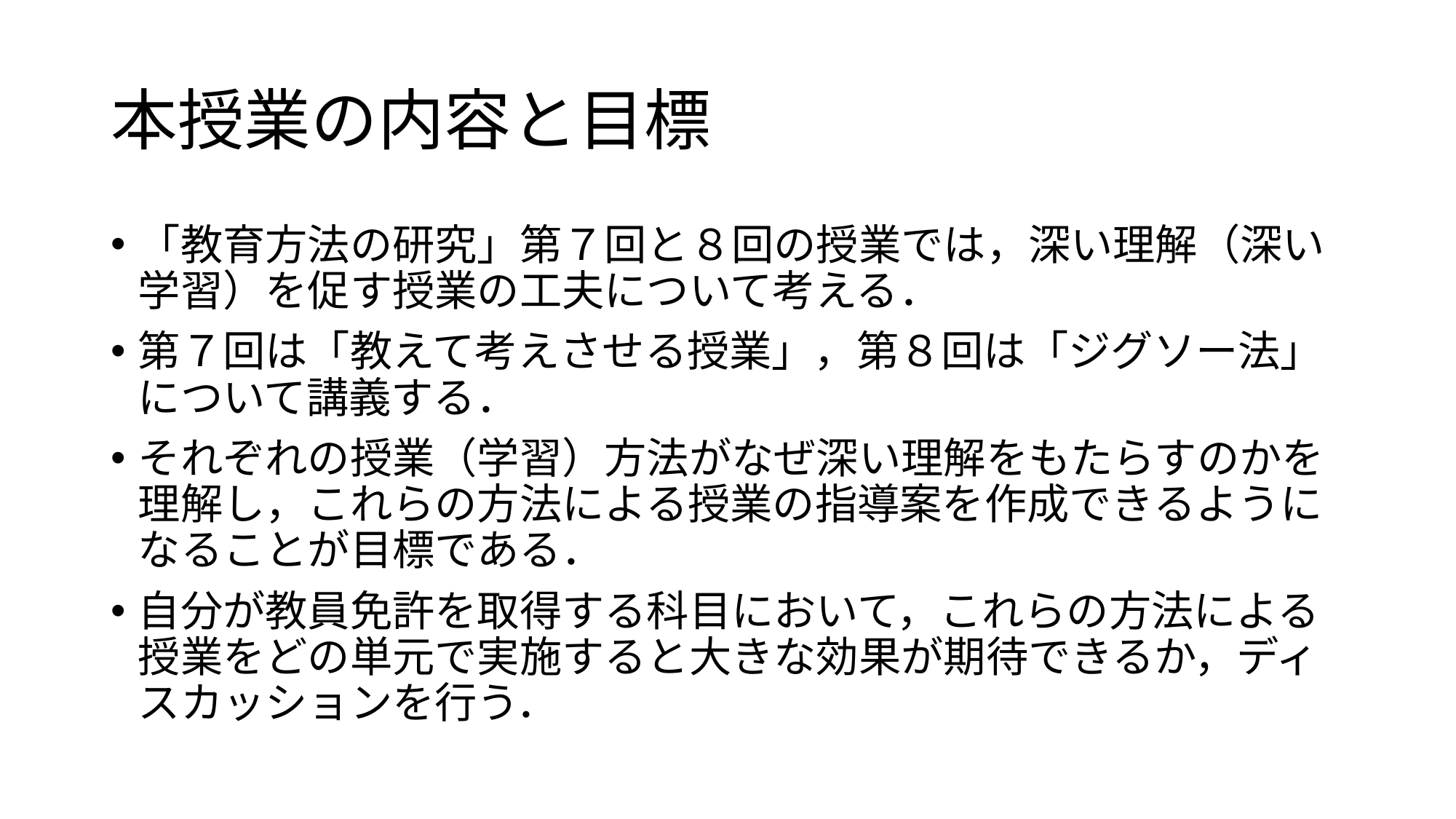

# 本授業の内容と目標
「教育方法の研究」第７回と８回の授業では，深い理解（深い学習）を促す授業の工夫について考える．
第７回は「教えて考えさせる授業」，第８回は「ジグソー法」について講義する．
それぞれの授業（学習）方法がなぜ深い理解をもたらすのかを理解し，これらの方法による授業の指導案を作成できるようになることが目標である．
自分が教員免許を取得する科目において，これらの方法による授業をどの単元で実施すると大きな効果が期待できるか，ディスカッションを行う．